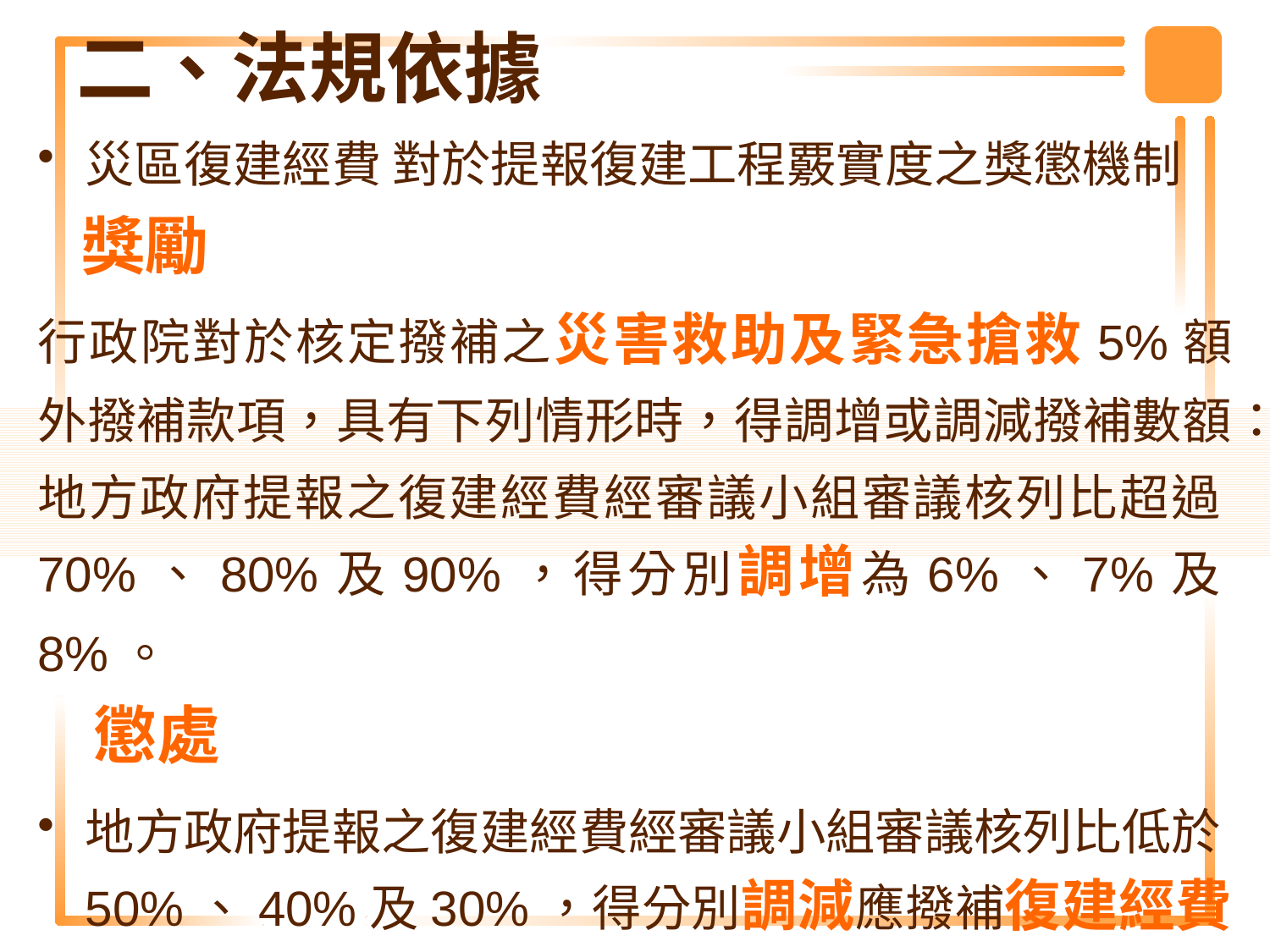

# 二、法規依據
災區復建經費 對於提報復建工程覈實度之獎懲機制
  獎勵
行政院對於核定撥補之災害救助及緊急搶救5%額外撥補款項，具有下列情形時，得調增或調減撥補數額：地方政府提報之復建經費經審議小組審議核列比超過70%、80%及90%，得分別調增為6%、7%及8%。
    懲處
地方政府提報之復建經費經審議小組審議核列比低於50%、40%及30%，得分別調減應撥補復建經費為10%、15%及20%。